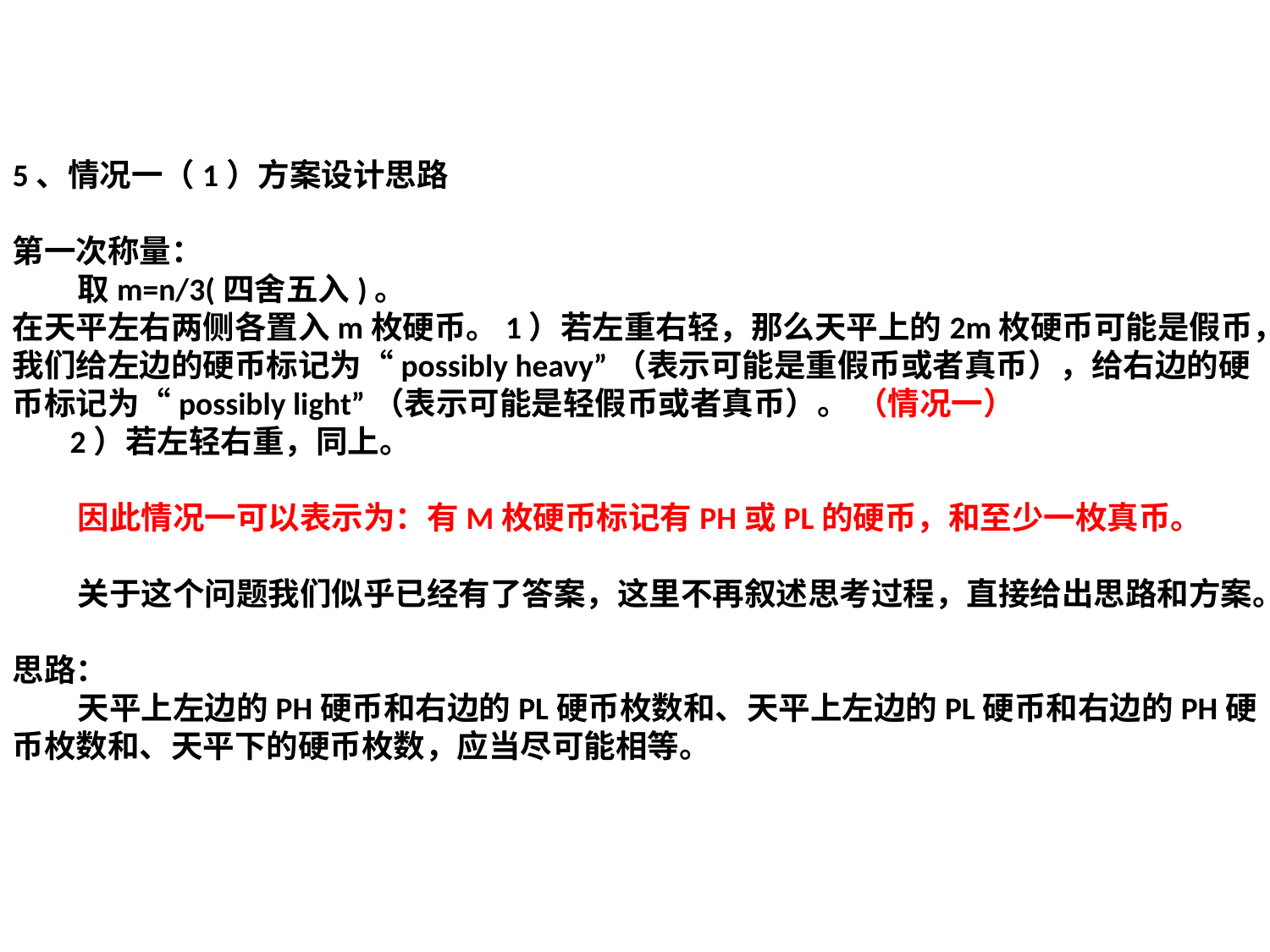

5、情况一（1）方案设计思路

第一次称量：
        取m=n/3(四舍五入)。
在天平左右两侧各置入m枚硬币。1）若左重右轻，那么天平上的2m枚硬币可能是假币，我们给左边的硬币标记为“possibly heavy”（表示可能是重假币或者真币），给右边的硬币标记为“possibly light”（表示可能是轻假币或者真币）。 （情况一）
        2）若左轻右重，同上。

        因此情况一可以表示为：有M枚硬币标记有PH或PL的硬币，和至少一枚真币。

        关于这个问题我们似乎已经有了答案，这里不再叙述思考过程，直接给出思路和方案。

思路：
        天平上左边的PH硬币和右边的PL硬币枚数和、天平上左边的PL硬币和右边的PH硬币枚数和、天平下的硬币枚数，应当尽可能相等。